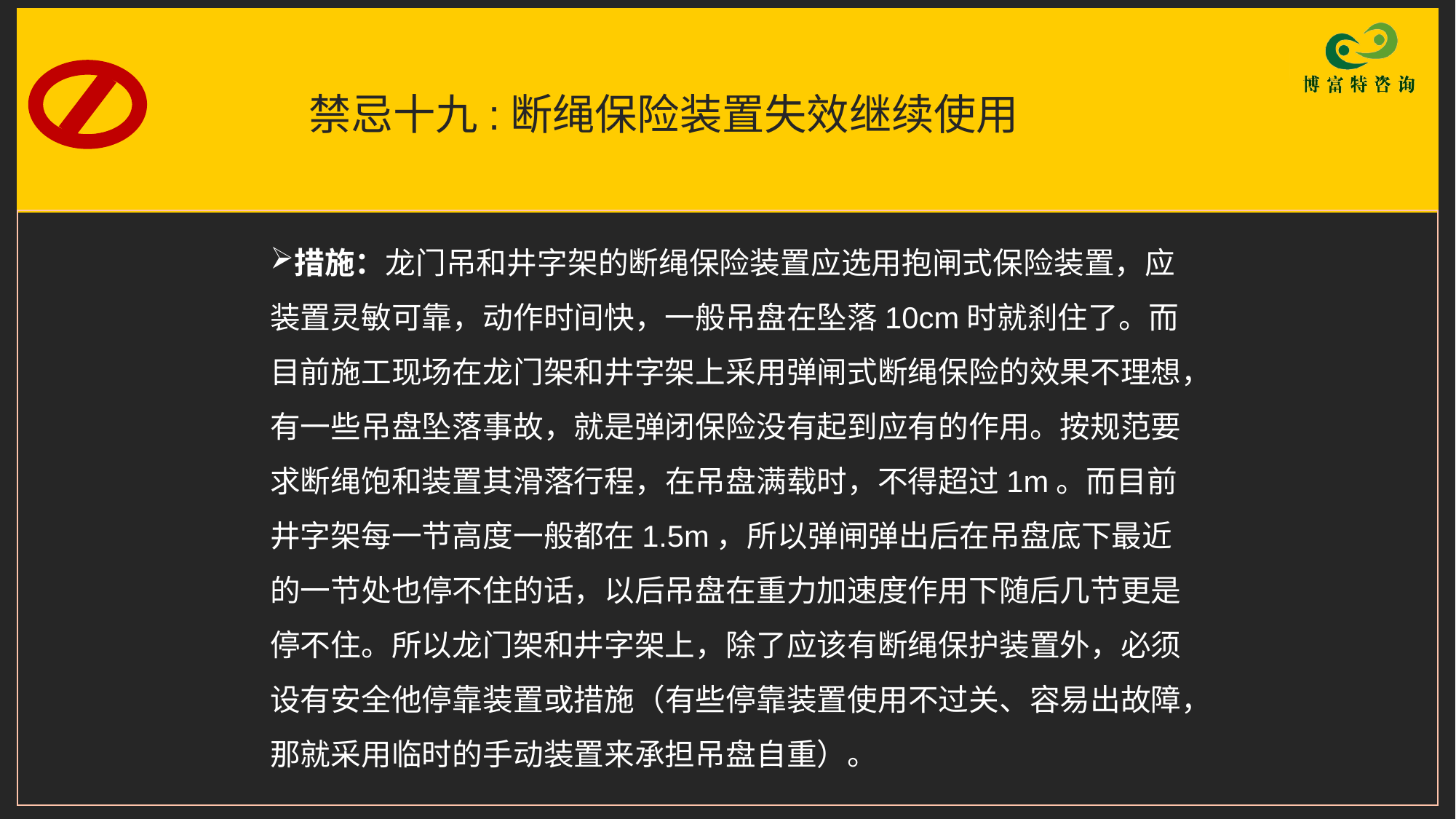

# 禁忌十九:断绳保险装置失效继续使用
措施：龙门吊和井字架的断绳保险装置应选用抱闸式保险装置，应装置灵敏可靠，动作时间快，一般吊盘在坠落10cm时就刹住了。而目前施工现场在龙门架和井字架上采用弹闸式断绳保险的效果不理想，有一些吊盘坠落事故，就是弹闭保险没有起到应有的作用。按规范要求断绳饱和装置其滑落行程，在吊盘满载时，不得超过1m。而目前井字架每一节高度一般都在1.5m，所以弹闸弹出后在吊盘底下最近的一节处也停不住的话，以后吊盘在重力加速度作用下随后几节更是停不住。所以龙门架和井字架上，除了应该有断绳保护装置外，必须设有安全他停靠装置或措施（有些停靠装置使用不过关、容易出故障，那就采用临时的手动装置来承担吊盘自重）。